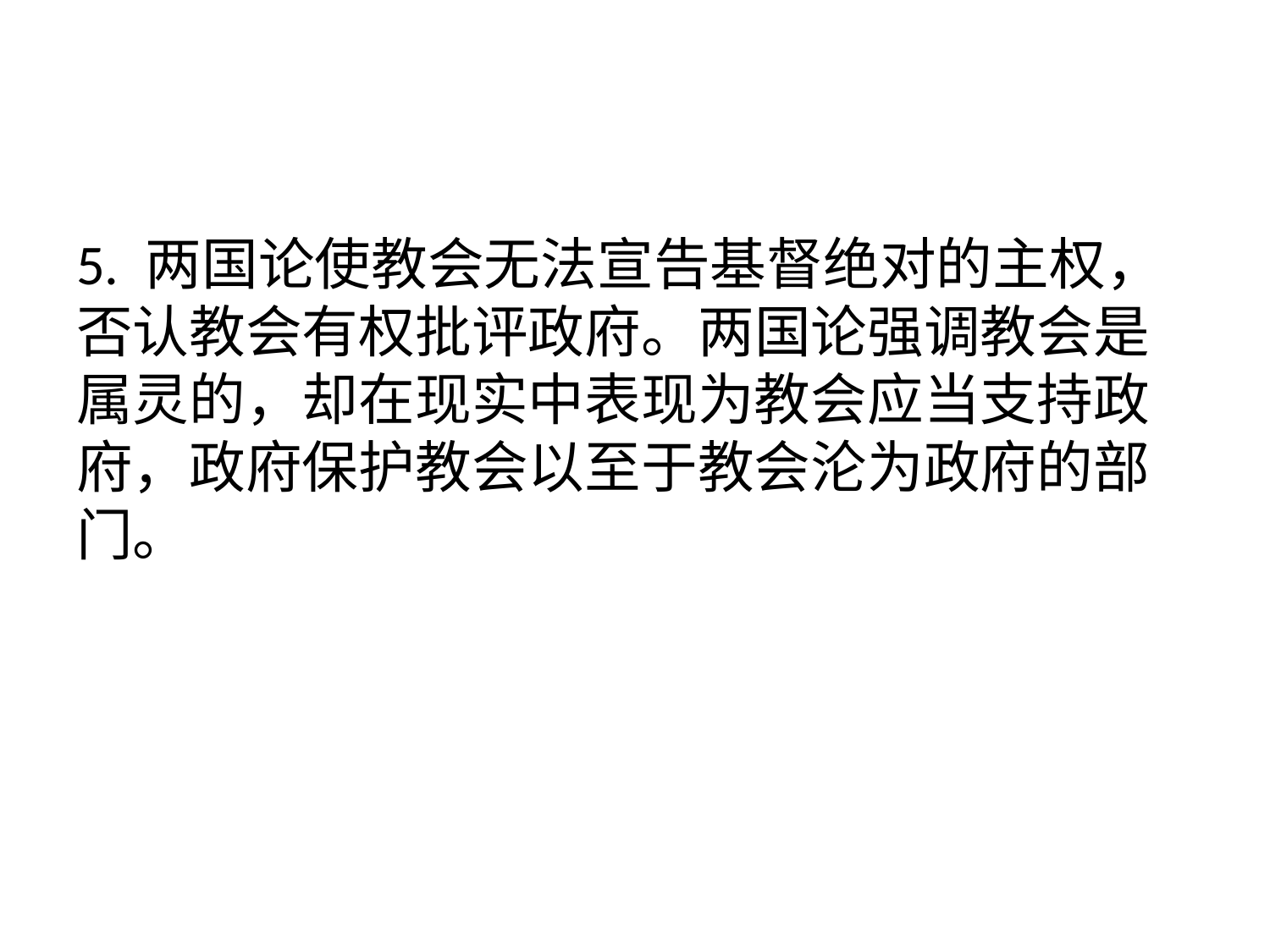

#
5. 两国论使教会无法宣告基督绝对的主权，否认教会有权批评政府。两国论强调教会是属灵的，却在现实中表现为教会应当支持政府，政府保护教会以至于教会沦为政府的部门。